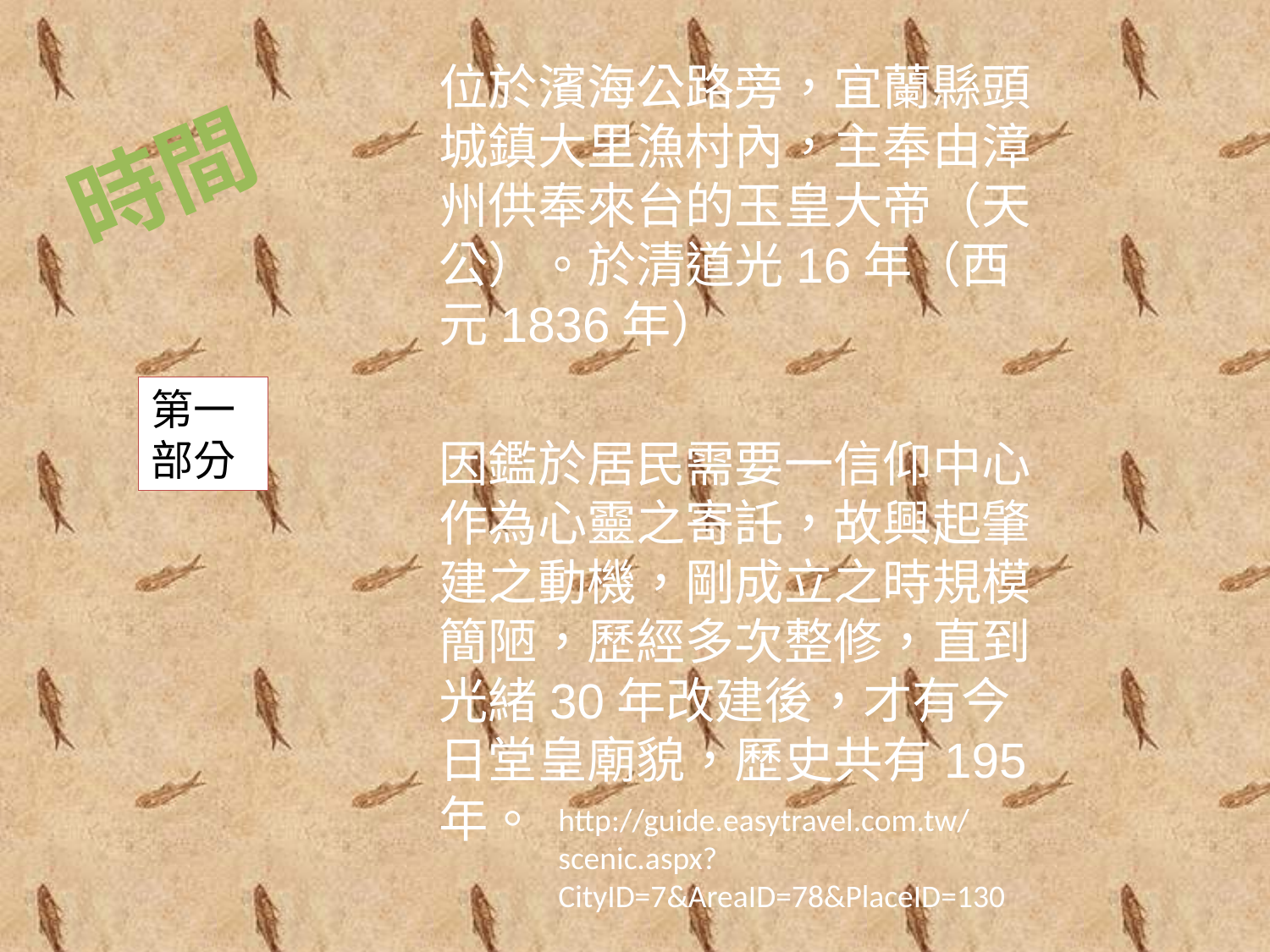

位於濱海公路旁，宜蘭縣頭城鎮大里漁村內，主奉由漳州供奉來台的玉皇大帝（天公）。於清道光16年（西元1836年）
時間
第一部分
因鑑於居民需要一信仰中心作為心靈之寄託，故興起肇建之動機，剛成立之時規模簡陋，歷經多次整修，直到光緒30年改建後，才有今日堂皇廟貌，歷史共有195年。
http://guide.easytravel.com.tw/scenic.aspx?CityID=7&AreaID=78&PlaceID=130